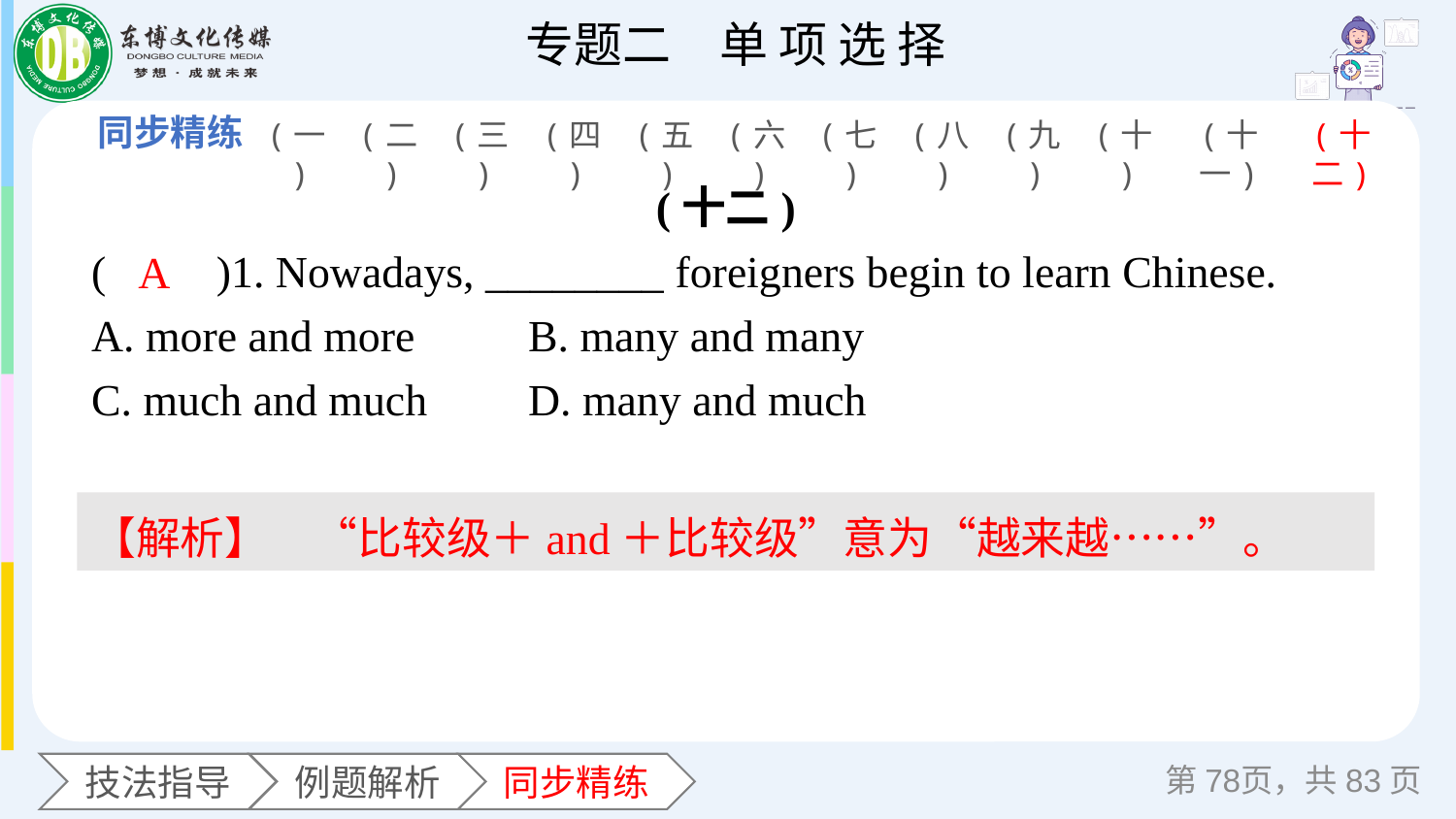

(一)
(二)
(三)
(四)
(五)
(六)
(七)
(八)
(九)
(十)
(十一)
(十二)
(十二)
(　　)1. Nowadays, ________ foreigners begin to learn Chinese.
A. more and more    	B. many and many
C. much and much    	D. many and much
A
【解析】　“比较级＋and＋比较级”意为“越来越……”。
第78页，共83页